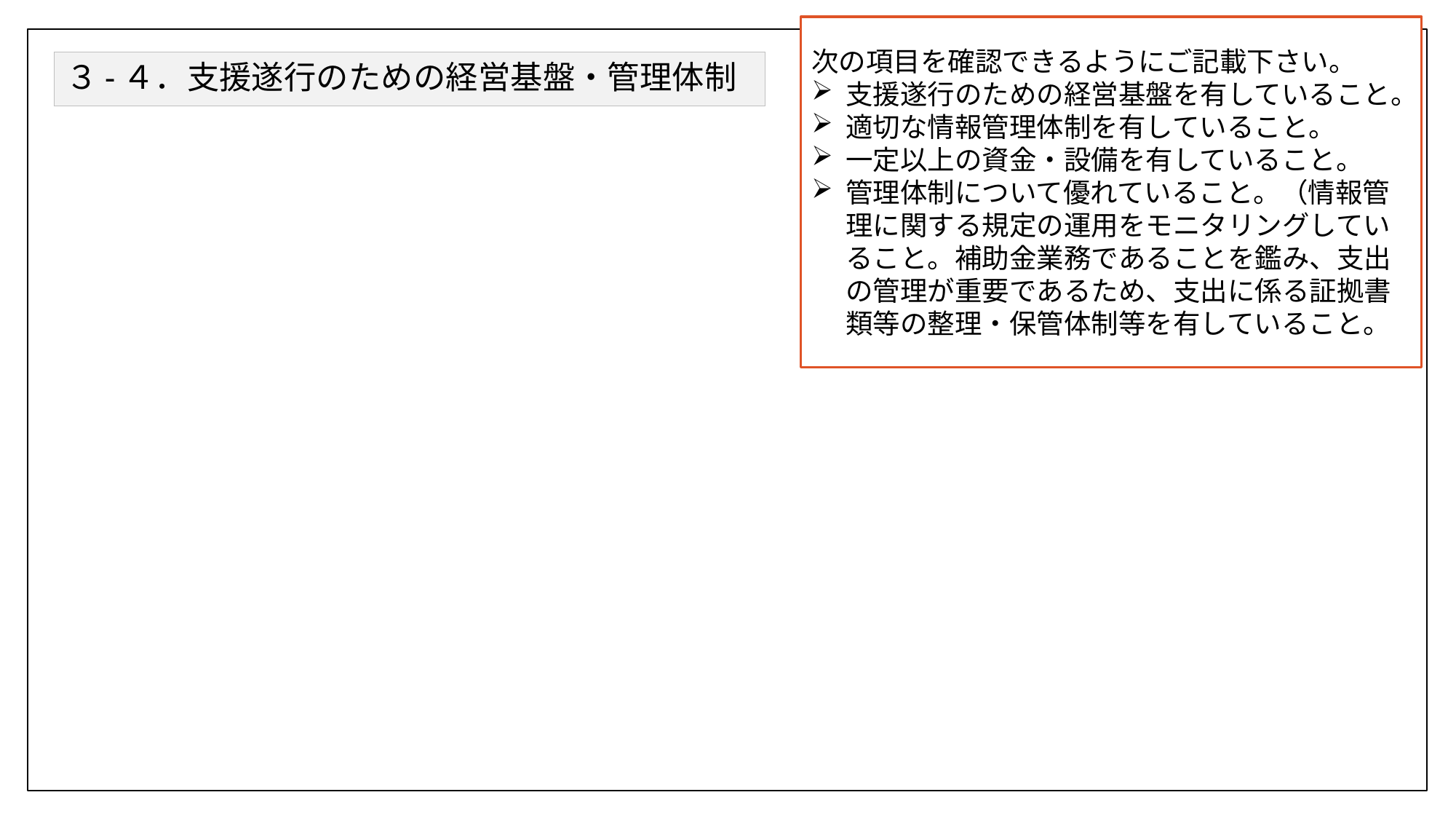

次の項目を確認できるようにご記載下さい。
支援遂行のための経営基盤を有していること。
適切な情報管理体制を有していること。
一定以上の資金・設備を有していること。
管理体制について優れていること。（情報管理に関する規定の運用をモニタリングしていること。補助金業務であることを鑑み、支出の管理が重要であるため、支出に係る証拠書類等の整理・保管体制等を有していること。
３-４．支援遂行のための経営基盤・管理体制